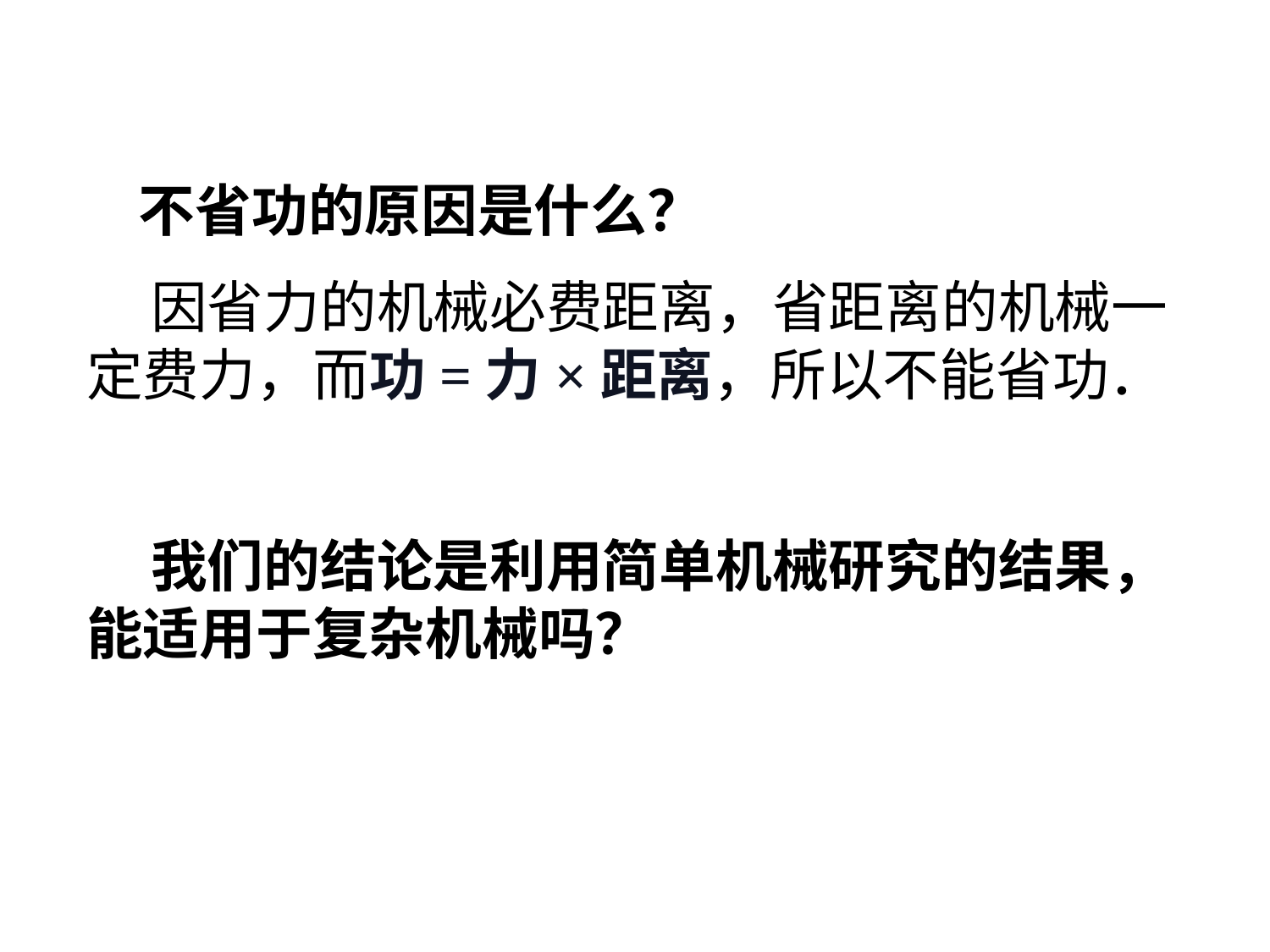

不省功的原因是什么？
    因省力的机械必费距离，省距离的机械一定费力，而功=力×距离，所以不能省功．

    我们的结论是利用简单机械研究的结果，能适用于复杂机械吗？